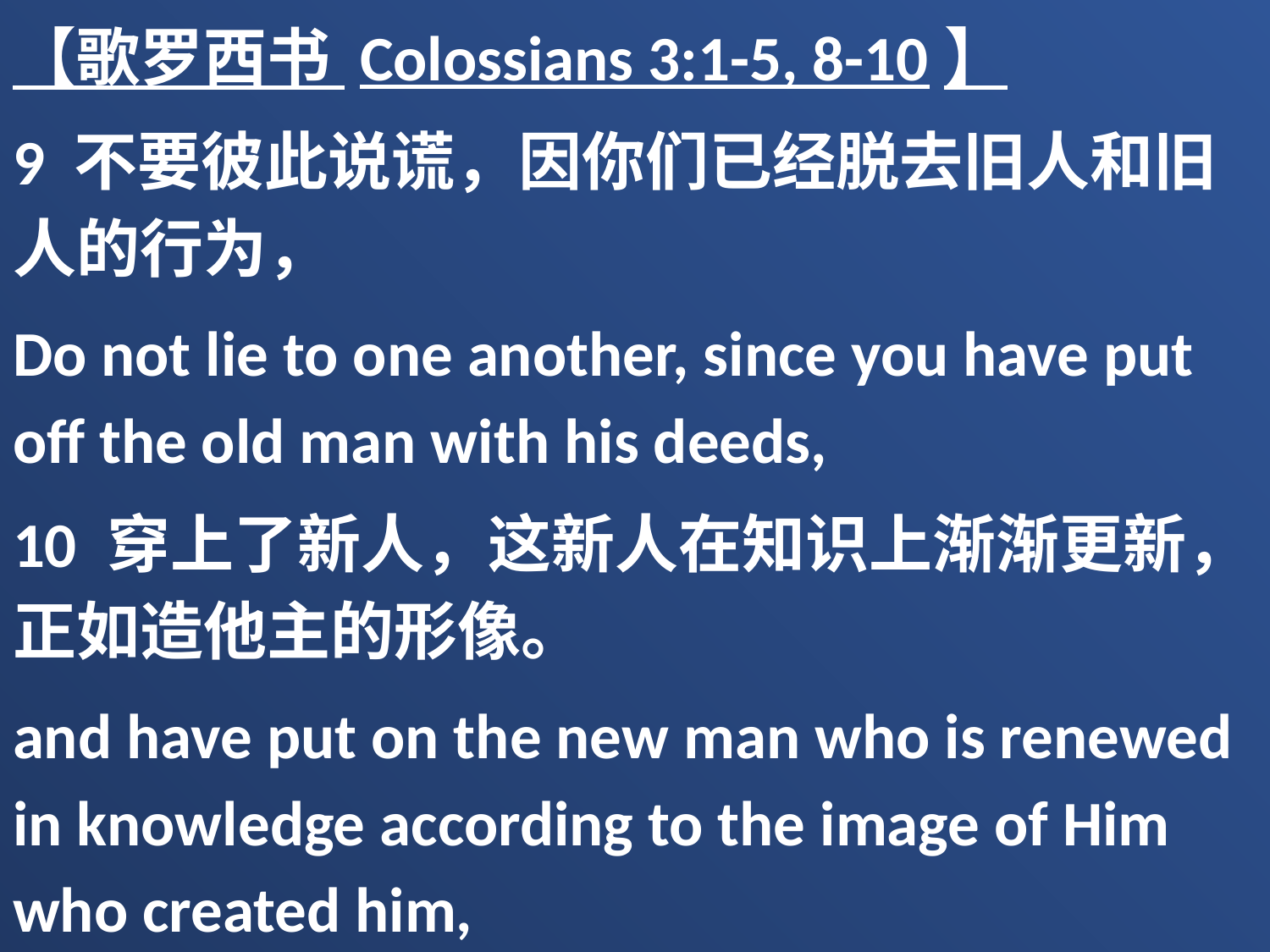

【歌罗西书 Colossians 3:1-5, 8-10】
9 不要彼此说谎，因你们已经脱去旧人和旧人的行为，
Do not lie to one another, since you have put off the old man with his deeds,
10 穿上了新人，这新人在知识上渐渐更新，正如造他主的形像。
and have put on the new man who is renewed in knowledge according to the image of Him who created him,